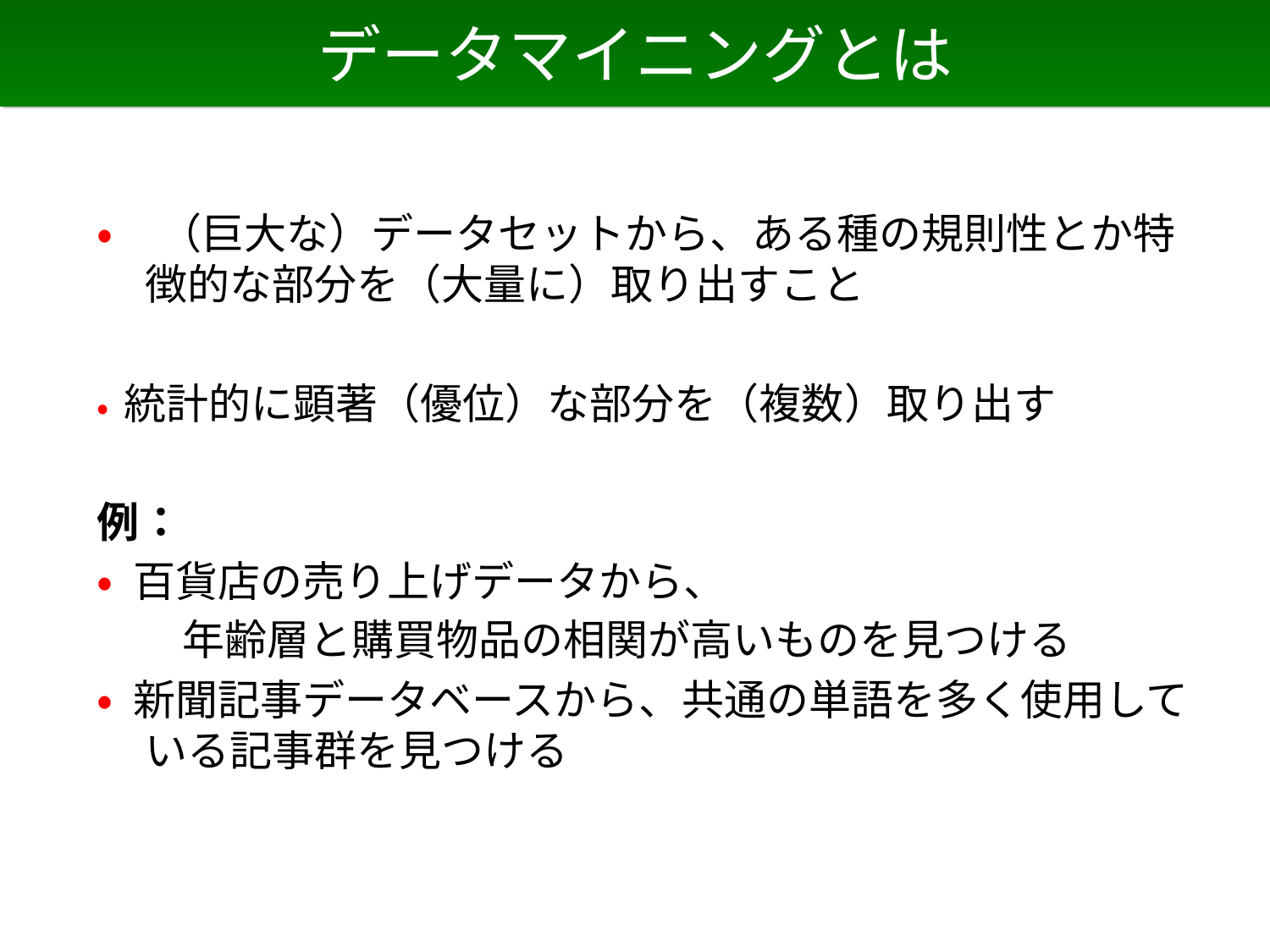

# データマイニングとは
• （巨大な）データセットから、ある種の規則性とか特徴的な部分を（大量に）取り出すこと

• 統計的に顕著（優位）な部分を（複数）取り出す

例：
• 百貨店の売り上げデータから、
　　年齢層と購買物品の相関が高いものを見つける
• 新聞記事データベースから、共通の単語を多く使用している記事群を見つける